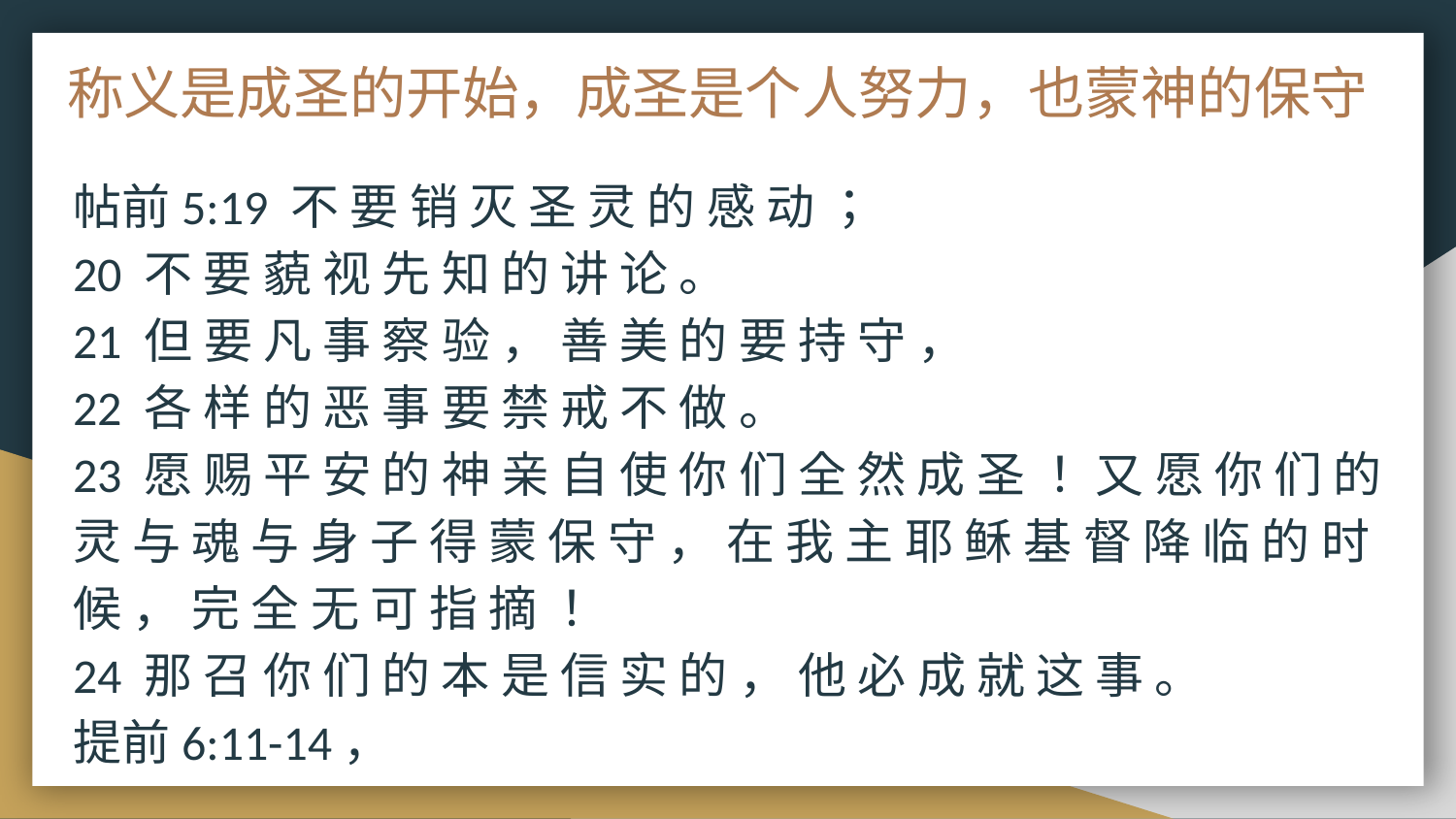

# 称义是成圣的开始，成圣是个人努力，也蒙神的保守
帖前5:19 不 要 销 灭 圣 灵 的 感 动 ；
20 不 要 藐 视 先 知 的 讲 论 。
21 但 要 凡 事 察 验 ， 善 美 的 要 持 守 ，
22 各 样 的 恶 事 要 禁 戒 不 做 。
23 愿 赐 平 安 的 神 亲 自 使 你 们 全 然 成 圣 ！ 又 愿 你 们 的 灵 与 魂 与 身 子 得 蒙 保 守 ， 在 我 主 耶 稣 基 督 降 临 的 时 候 ， 完 全 无 可 指 摘 ！
24 那 召 你 们 的 本 是 信 实 的 ， 他 必 成 就 这 事 。
提前6:11-14，